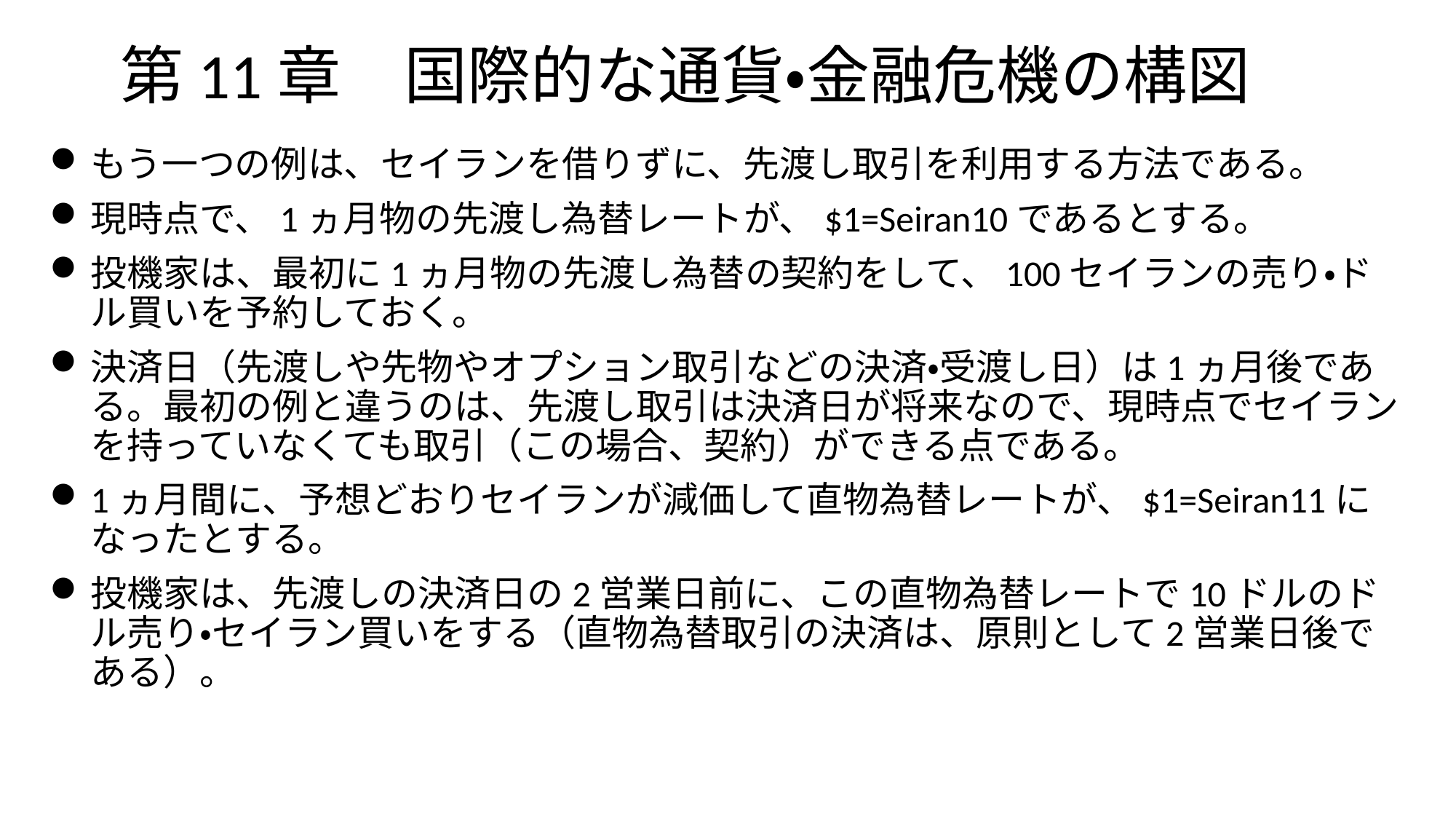

# 第11章　国際的な通貨・金融危機の構図
もう一つの例は、セイランを借りずに、先渡し取引を利用する方法である。
現時点で、1ヵ月物の先渡し為替レートが、$1=Seiran10であるとする。
投機家は、最初に1ヵ月物の先渡し為替の契約をして、100セイランの売り・ドル買いを予約しておく。
決済日（先渡しや先物やオプション取引などの決済・受渡し日）は1ヵ月後である。最初の例と違うのは、先渡し取引は決済日が将来なので、現時点でセイランを持っていなくても取引（この場合、契約）ができる点である。
1ヵ月間に、予想どおりセイランが減価して直物為替レートが、$1=Seiran11になったとする。
投機家は、先渡しの決済日の2営業日前に、この直物為替レートで10ドルのドル売り・セイラン買いをする（直物為替取引の決済は、原則として2営業日後である）。